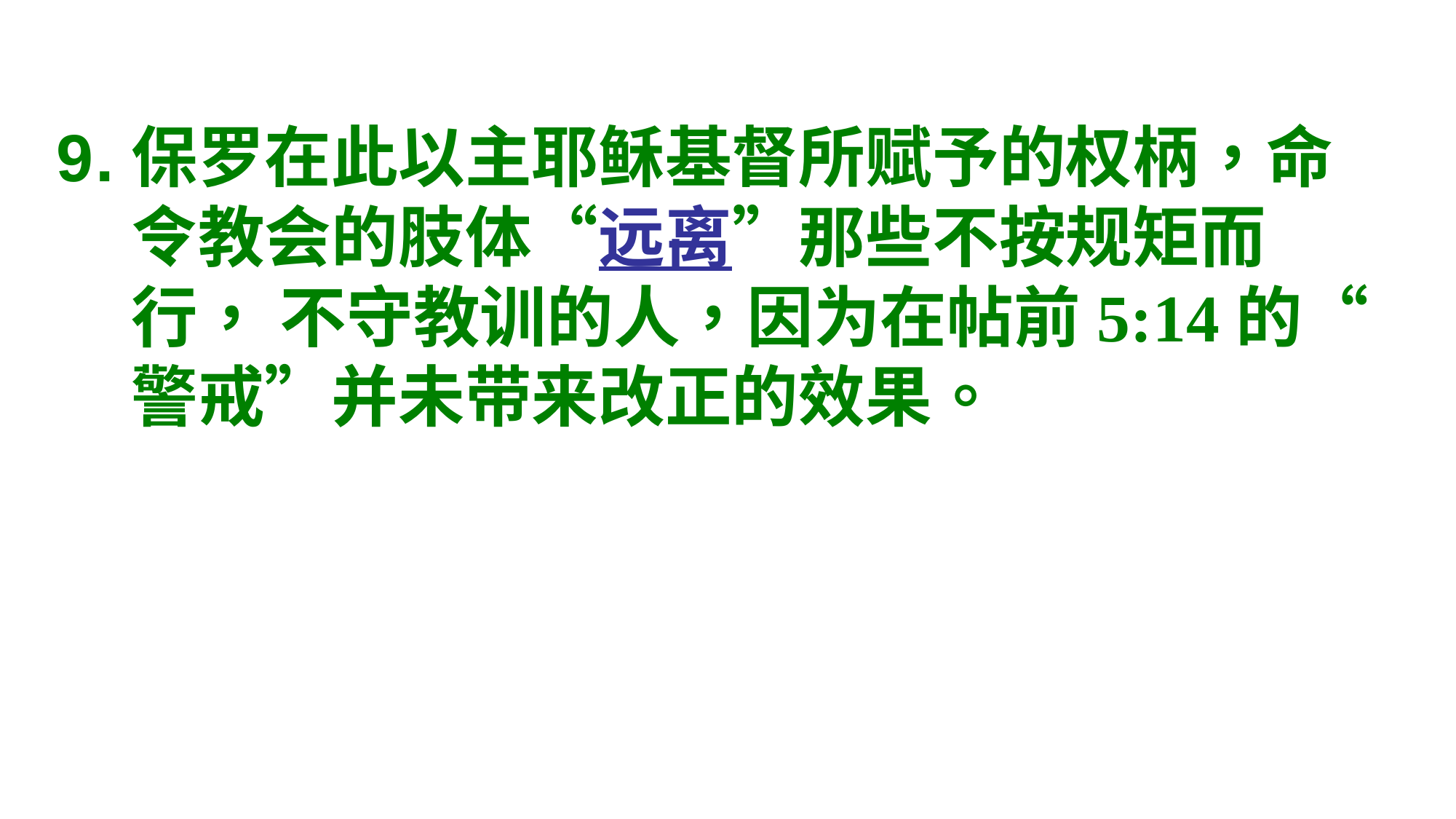

保罗在此以主耶稣基督所赋予的权柄，命令教会的肢体“远离”那些不按规矩而行， 不守教训的人，因为在帖前5:14的“警戒”并未带来改正的效果。